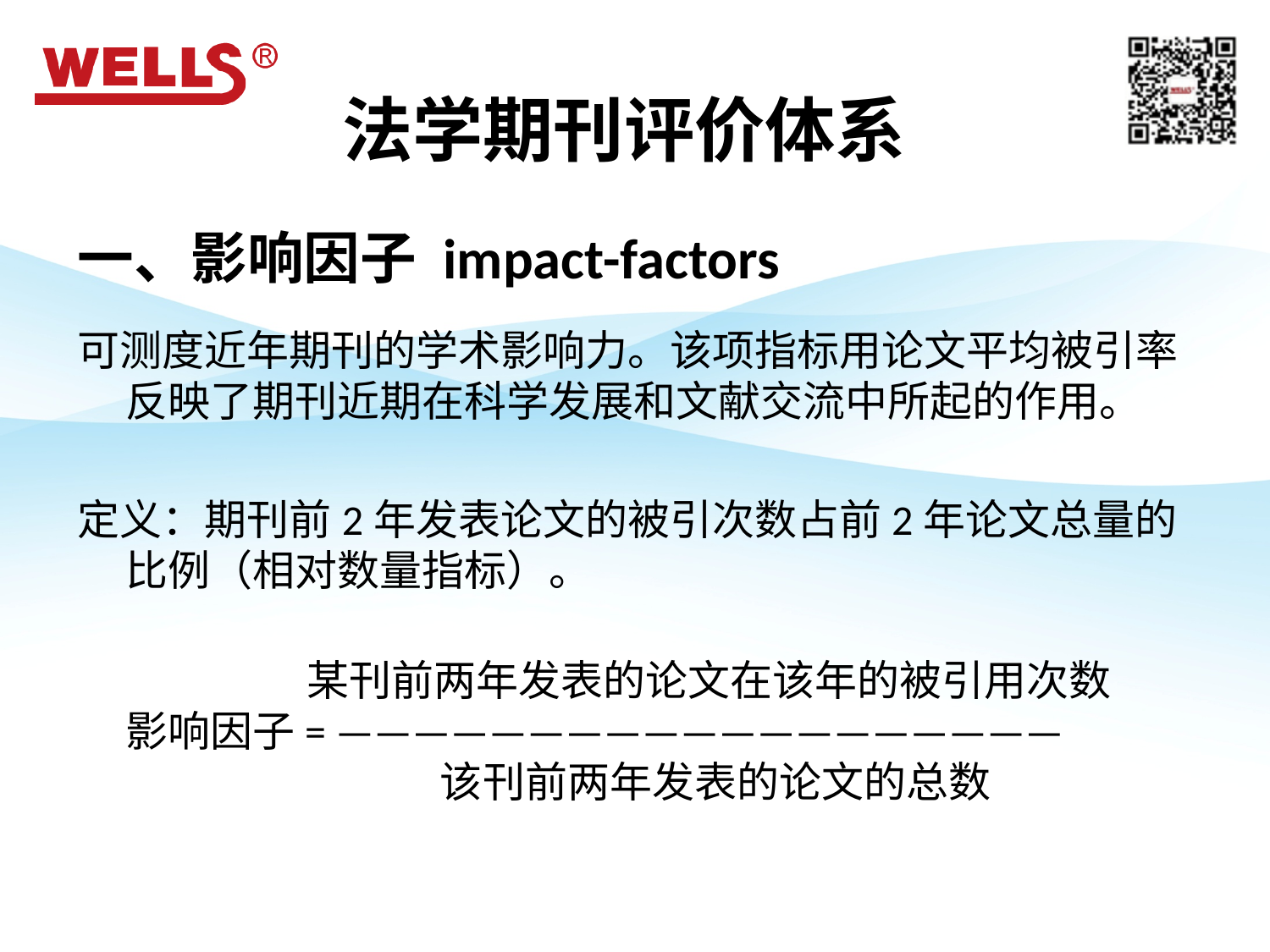

# 法学期刊评价体系
一、影响因子 impact-factors

可测度近年期刊的学术影响力。该项指标用论文平均被引率反映了期刊近期在科学发展和文献交流中所起的作用。

定义：期刊前2年发表论文的被引次数占前2年论文总量的比例（相对数量指标）。
                  某刊前两年发表的论文在该年的被引用次数
影响因子= ———————————————————
                                该刊前两年发表的论文的总数